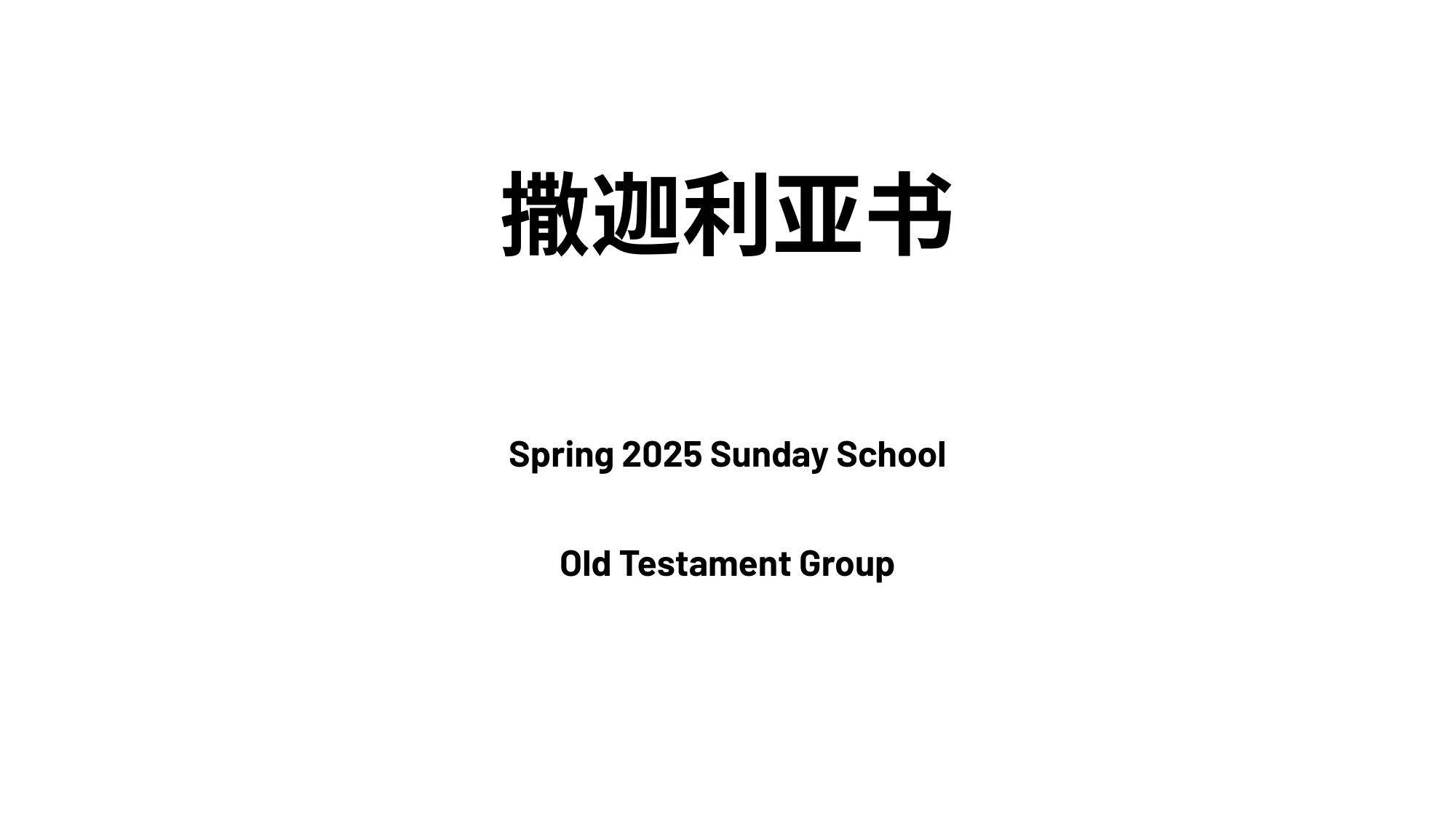

# 撒迦利亚书
Spring 2025 Sunday School

Old Testament Group